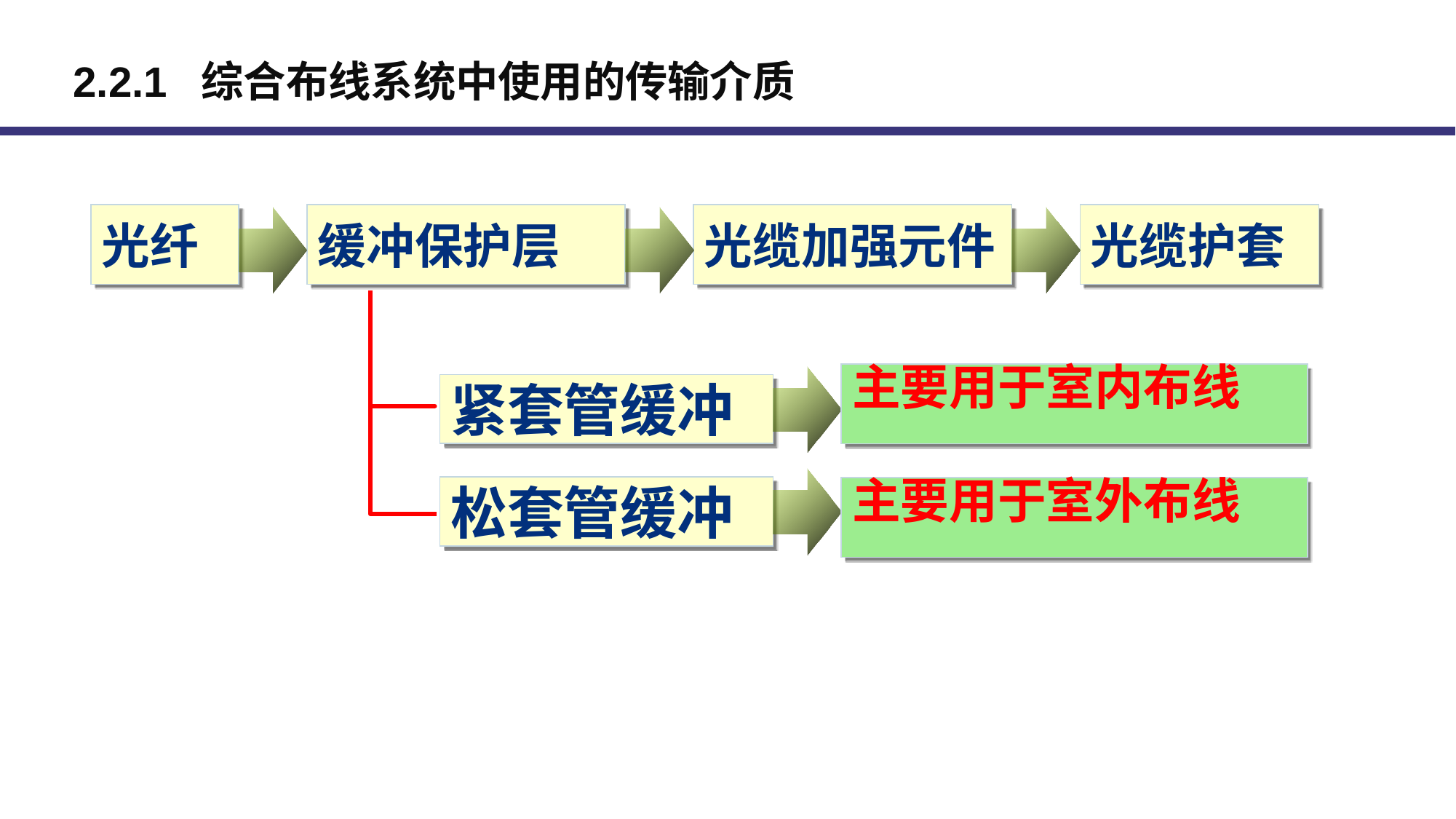

# 2.2.1  综合布线系统中使用的传输介质
光纤
缓冲保护层
光缆加强元件
光缆护套

主要用于室内布线

紧套管缓冲

松套管缓冲
主要用于室外布线